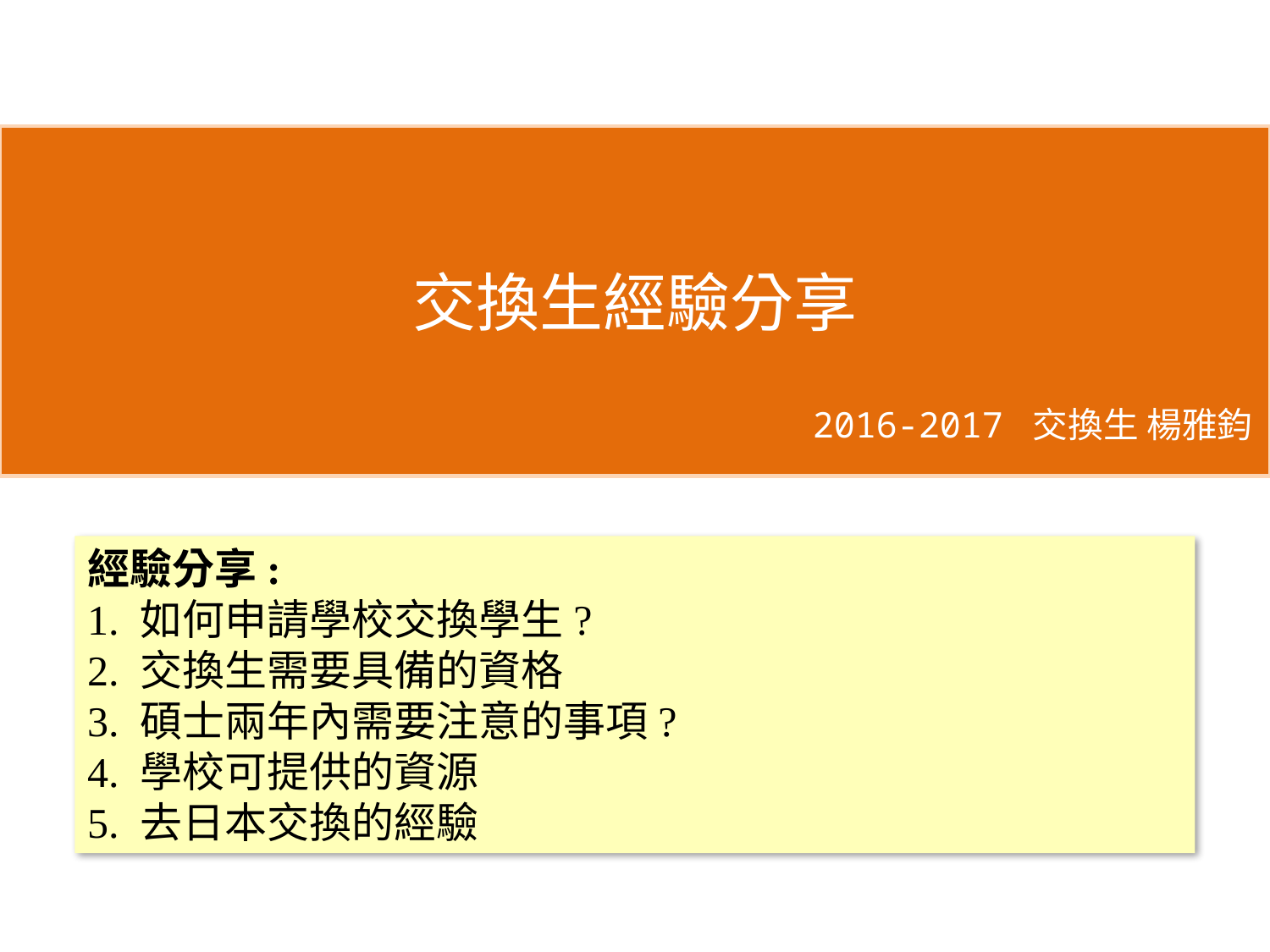

交換生經驗分享
2016-2017 交換生 楊雅鈞
經驗分享:
1. 如何申請學校交換學生?
2. 交換生需要具備的資格
3. 碩士兩年內需要注意的事項?
4. 學校可提供的資源
5. 去日本交換的經驗